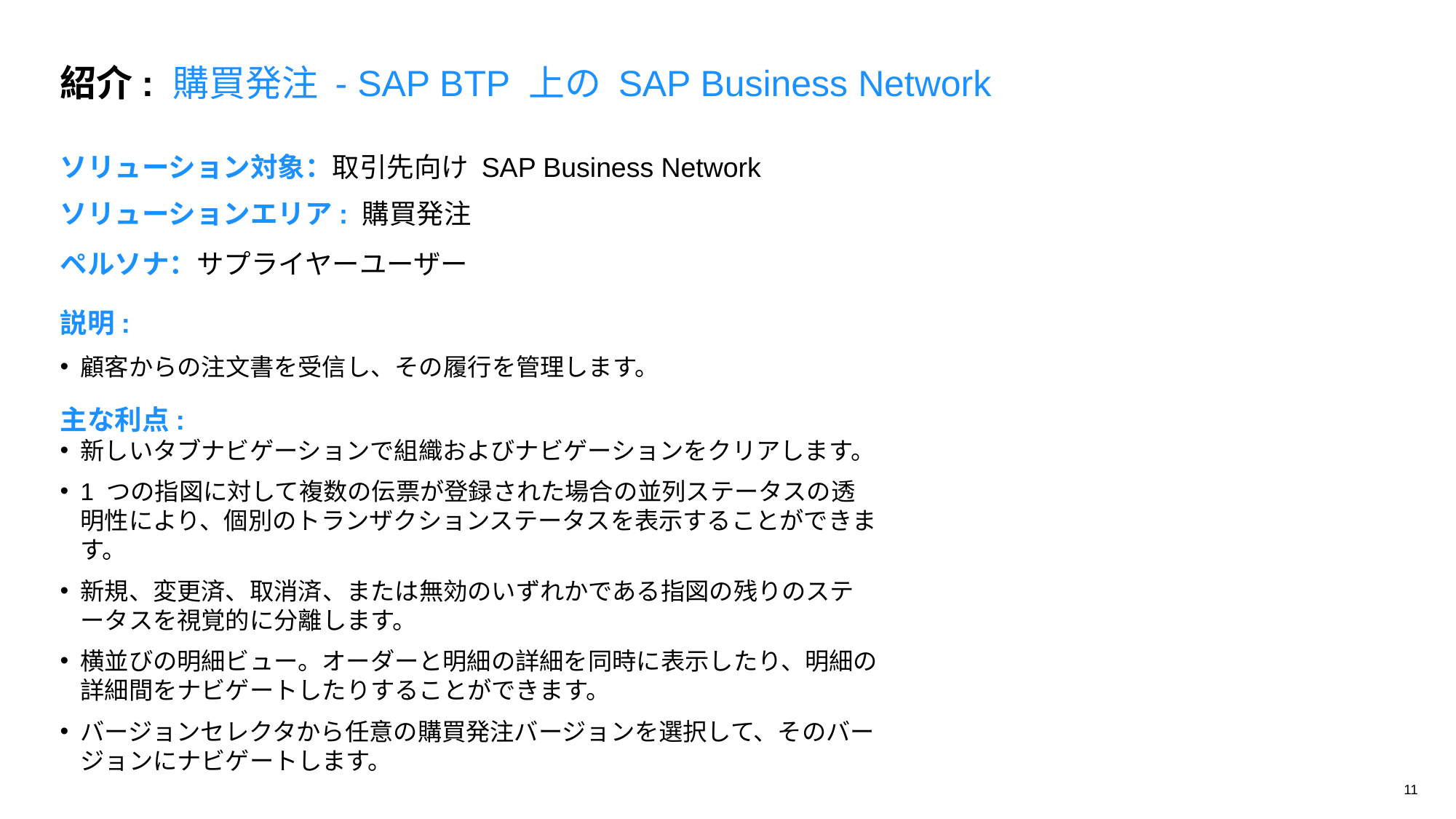

紹介: 購買発注 - SAP BTP 上の SAP Business Network
ソリューション対象：取引先向け SAP Business Network
# ソリューションエリア: 購買発注
ペルソナ：サプライヤーユーザー
説明:
顧客からの注文書を受信し、その履行を管理します。
主な利点:
新しいタブナビゲーションで組織およびナビゲーションをクリアします。
1 つの指図に対して複数の伝票が登録された場合の並列ステータスの透明性により、個別のトランザクションステータスを表示することができます。
新規、変更済、取消済、または無効のいずれかである指図の残りのステータスを視覚的に分離します。
横並びの明細ビュー。オーダーと明細の詳細を同時に表示したり、明細の詳細間をナビゲートしたりすることができます。
バージョンセレクタから任意の購買発注バージョンを選択して、そのバージョンにナビゲートします。